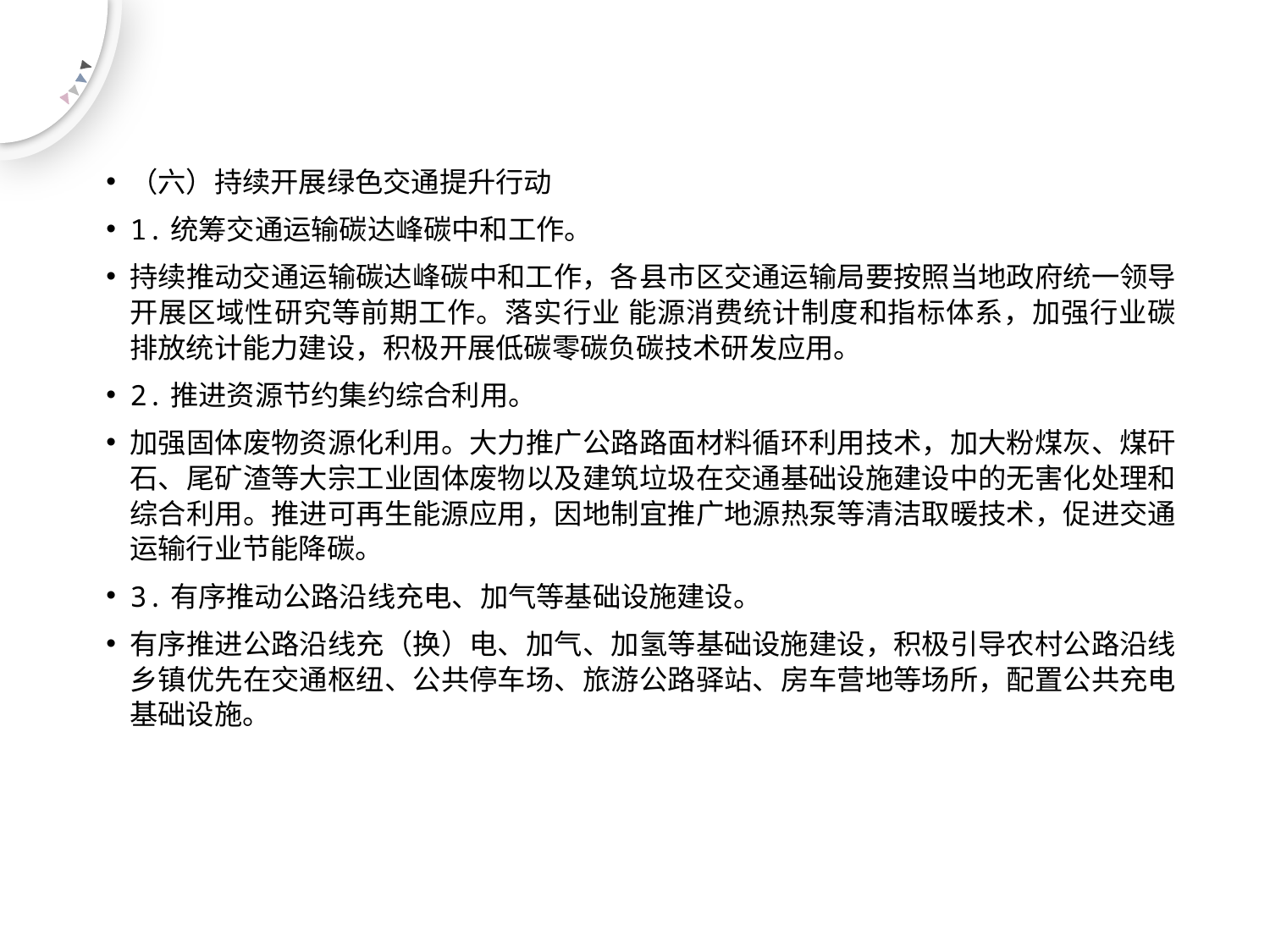

#
（六）持续开展绿色交通提升行动
1.统筹交通运输碳达峰碳中和工作。
持续推动交通运输碳达峰碳中和工作，各县市区交通运输局要按照当地政府统一领导开展区域性研究等前期工作。落实行业 能源消费统计制度和指标体系，加强行业碳排放统计能力建设，积极开展低碳零碳负碳技术研发应用。
2.推进资源节约集约综合利用。
加强固体废物资源化利用。大力推广公路路面材料循环利用技术，加大粉煤灰、煤矸石、尾矿渣等大宗工业固体废物以及建筑垃圾在交通基础设施建设中的无害化处理和综合利用。推进可再生能源应用，因地制宜推广地源热泵等清洁取暖技术，促进交通运输行业节能降碳。
3.有序推动公路沿线充电、加气等基础设施建设。
有序推进公路沿线充（换）电、加气、加氢等基础设施建设，积极引导农村公路沿线乡镇优先在交通枢纽、公共停车场、旅游公路驿站、房车营地等场所，配置公共充电基础设施。